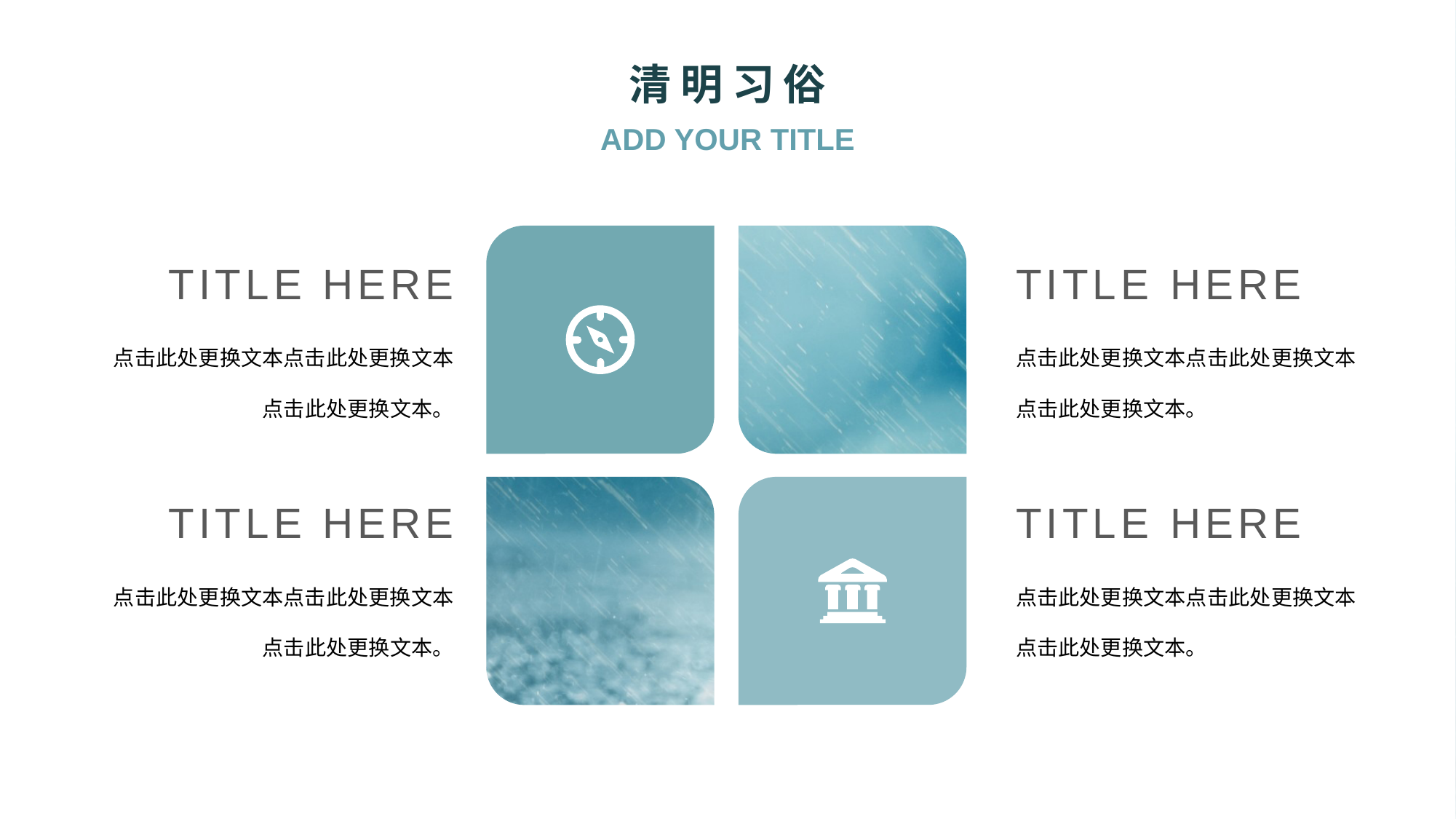

清明习俗
ADD YOUR TITLE

TITLE HERE
点击此处更换文本点击此处更换文本 点击此处更换文本。
TITLE HERE
点击此处更换文本点击此处更换文本 点击此处更换文本。

TITLE HERE
点击此处更换文本点击此处更换文本 点击此处更换文本。
TITLE HERE
点击此处更换文本点击此处更换文本 点击此处更换文本。

节日PPT模板 http://www.1ppt.com/jieri/